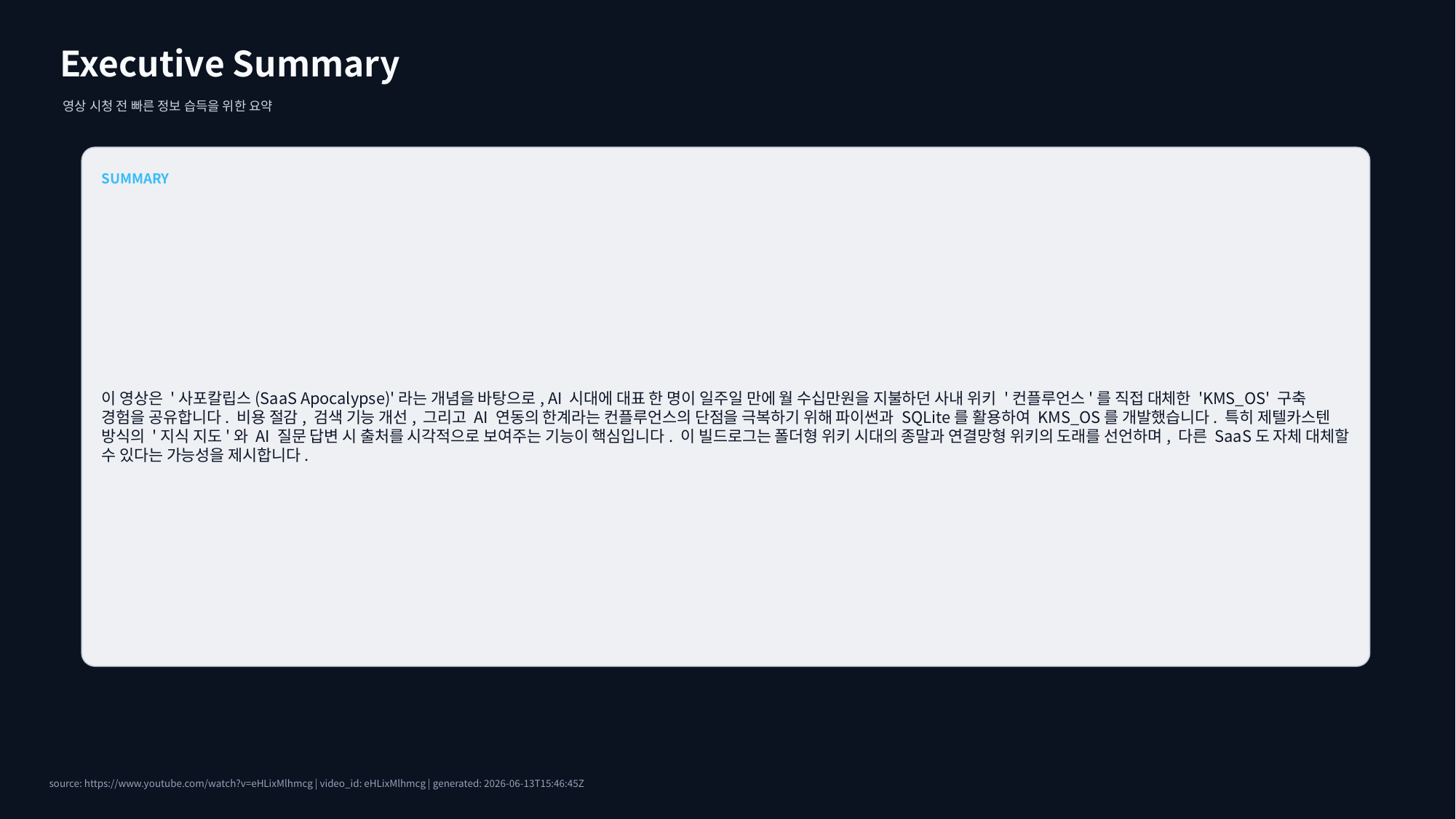

Executive Summary
영상 시청 전 빠른 정보 습득을 위한 요약

SUMMARY
이 영상은 '사포칼립스(SaaS Apocalypse)'라는 개념을 바탕으로, AI 시대에 대표 한 명이 일주일 만에 월 수십만원을 지불하던 사내 위키 '컨플루언스'를 직접 대체한 'KMS_OS' 구축 경험을 공유합니다. 비용 절감, 검색 기능 개선, 그리고 AI 연동의 한계라는 컨플루언스의 단점을 극복하기 위해 파이썬과 SQLite를 활용하여 KMS_OS를 개발했습니다. 특히 제텔카스텐 방식의 '지식 지도'와 AI 질문 답변 시 출처를 시각적으로 보여주는 기능이 핵심입니다. 이 빌드로그는 폴더형 위키 시대의 종말과 연결망형 위키의 도래를 선언하며, 다른 SaaS도 자체 대체할 수 있다는 가능성을 제시합니다.
source: https://www.youtube.com/watch?v=eHLixMlhmcg | video_id: eHLixMlhmcg | generated: 2026-06-13T15:46:45Z